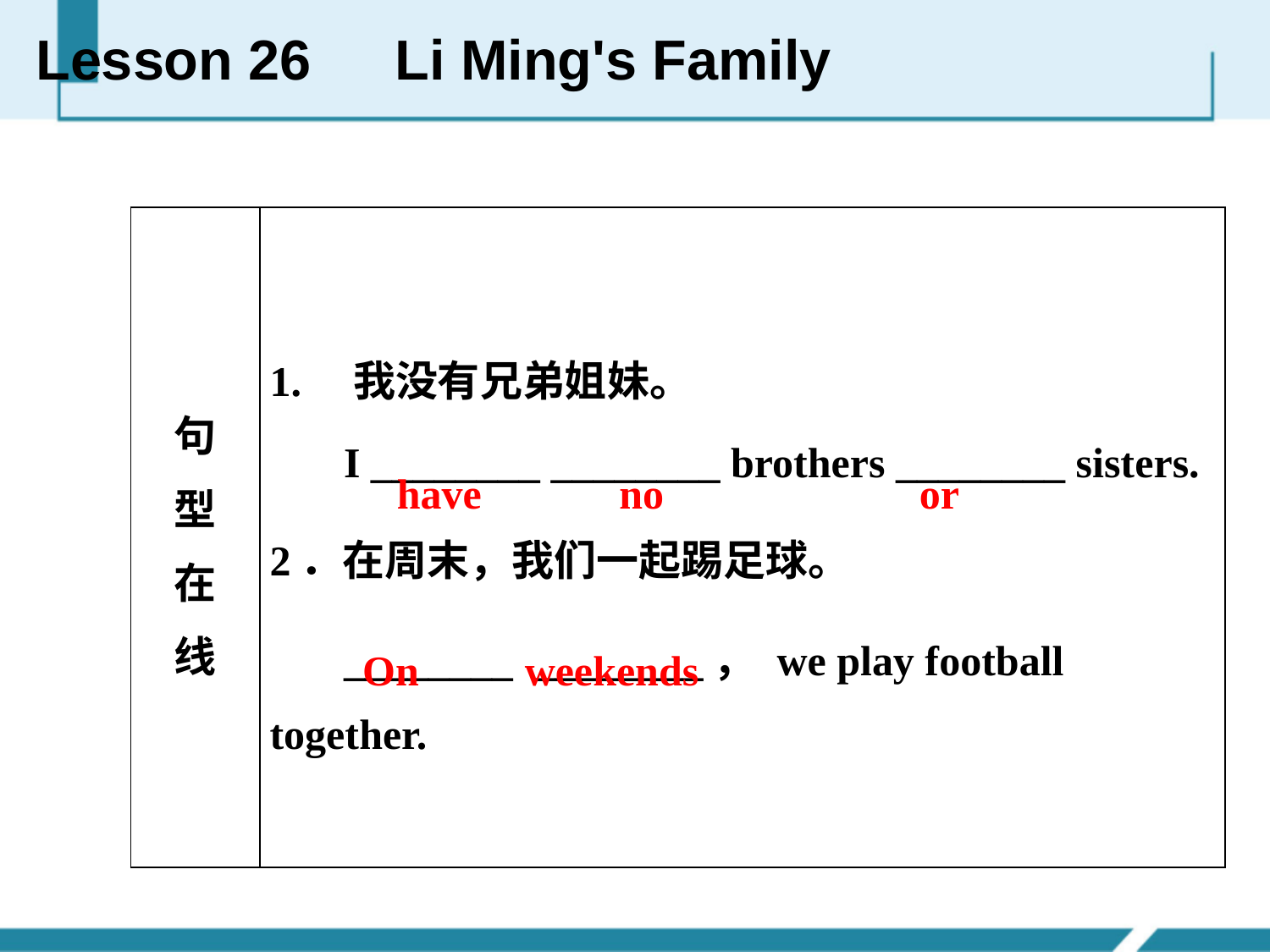

Lesson 26　Li Ming's Family
| 句 型 在 线 | 1. 我没有兄弟姐妹。 I \_\_\_\_\_\_\_\_ \_\_\_\_\_\_\_\_ brothers \_\_\_\_\_\_\_\_ sisters. 2．在周末，我们一起踢足球。 \_\_\_\_\_\_\_\_ \_\_\_\_\_\_\_\_， we play football together. |
| --- | --- |
have             no
or
On          weekends